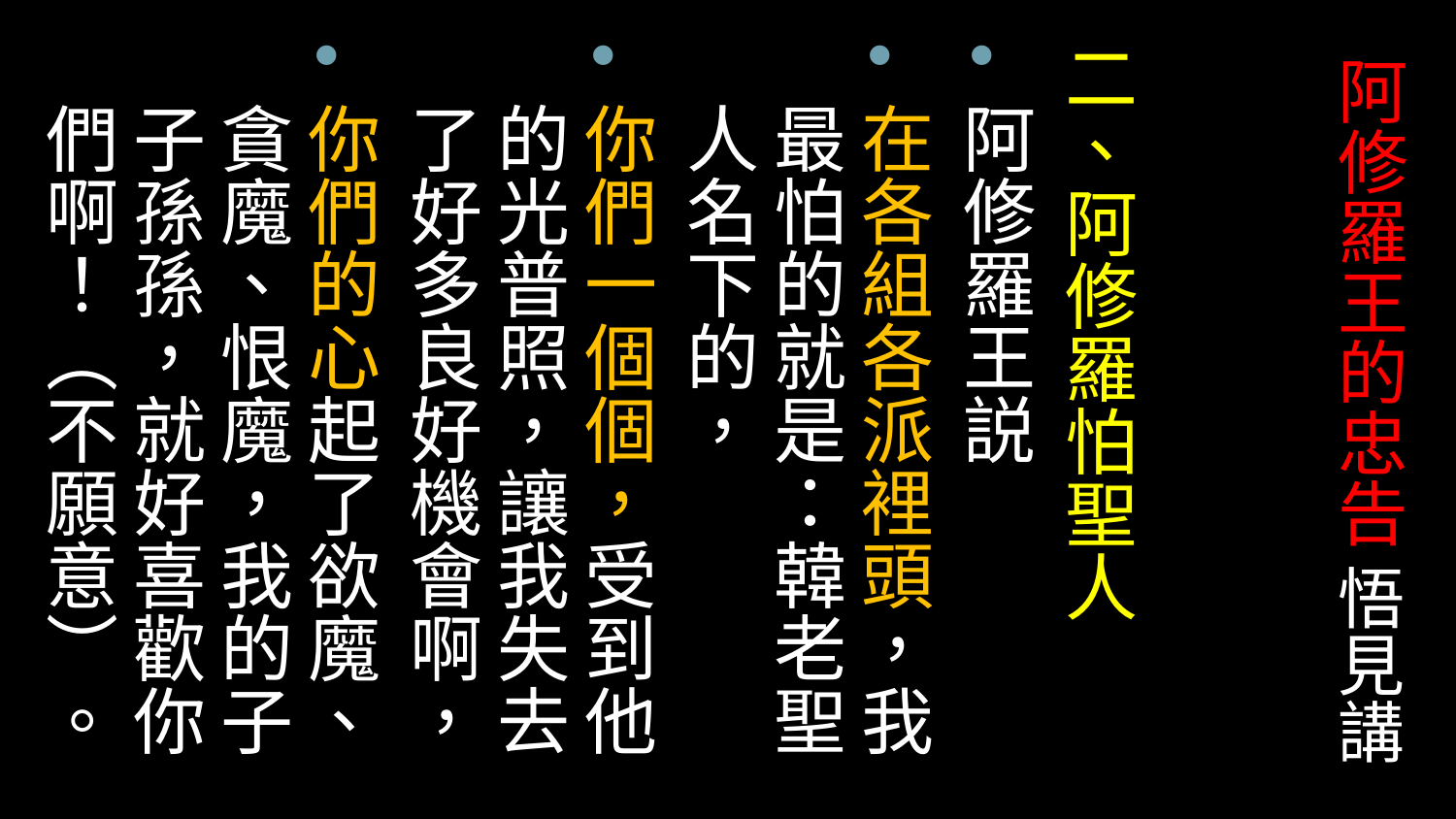

二、阿修羅怕聖人
阿修羅王説
在各組各派裡頭，我最怕的就是：韓老聖人名下的，
你們一個個，受到他的光普照，讓我失去了好多良好機會啊，
你們的心起了欲魔、貪魔、恨魔，我的子子孫孫，就好喜歡你們啊！（不願意）。
# 阿修羅王的忠告 悟見講